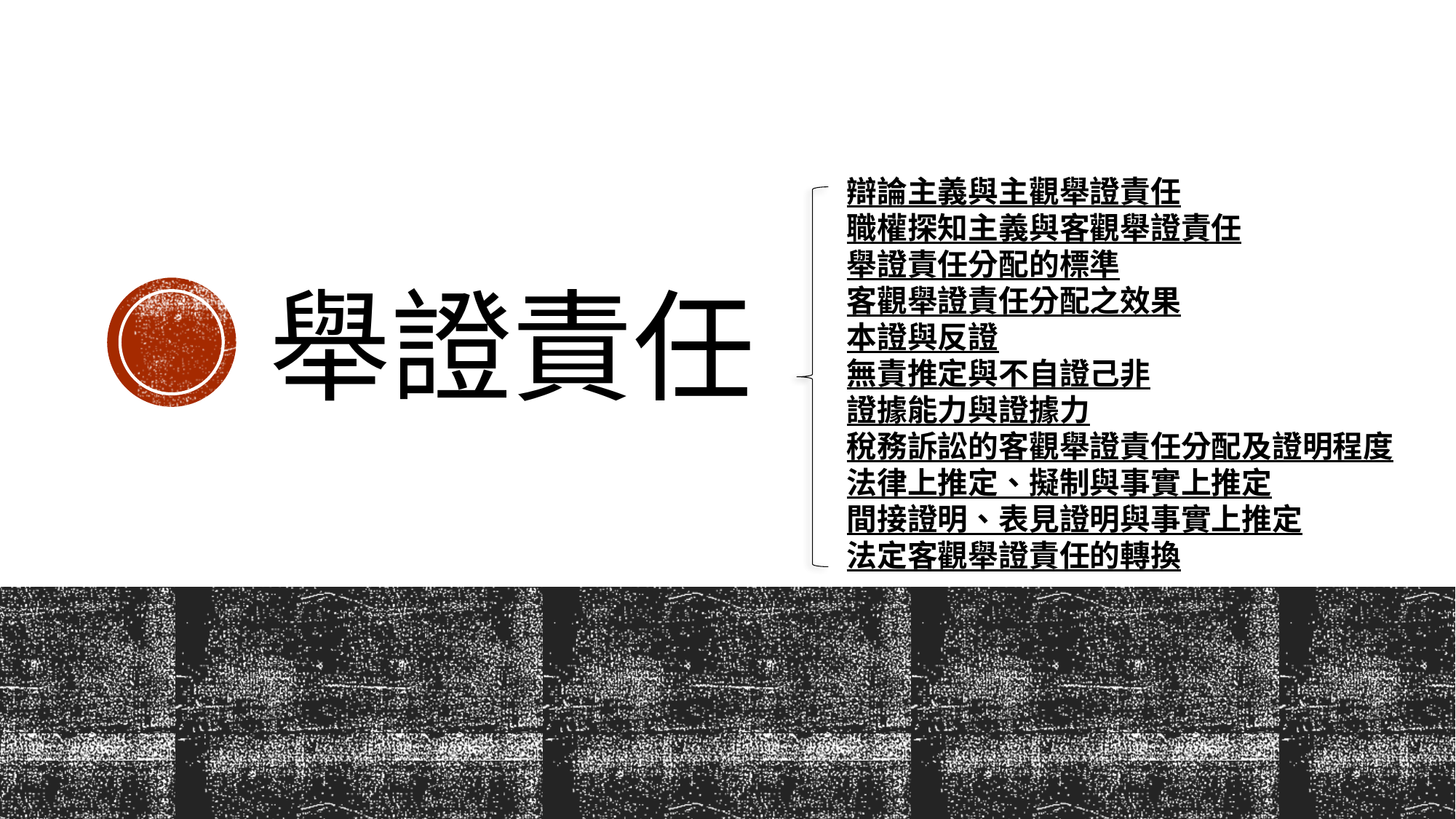

# 舉證責任
辯論主義與主觀舉證責任
職權探知主義與客觀舉證責任
舉證責任分配的標準
客觀舉證責任分配之效果
本證與反證
無責推定與不自證己非
證據能力與證據力
稅務訴訟的客觀舉證責任分配及證明程度
法律上推定、擬制與事實上推定
間接證明、表見證明與事實上推定
法定客觀舉證責任的轉換